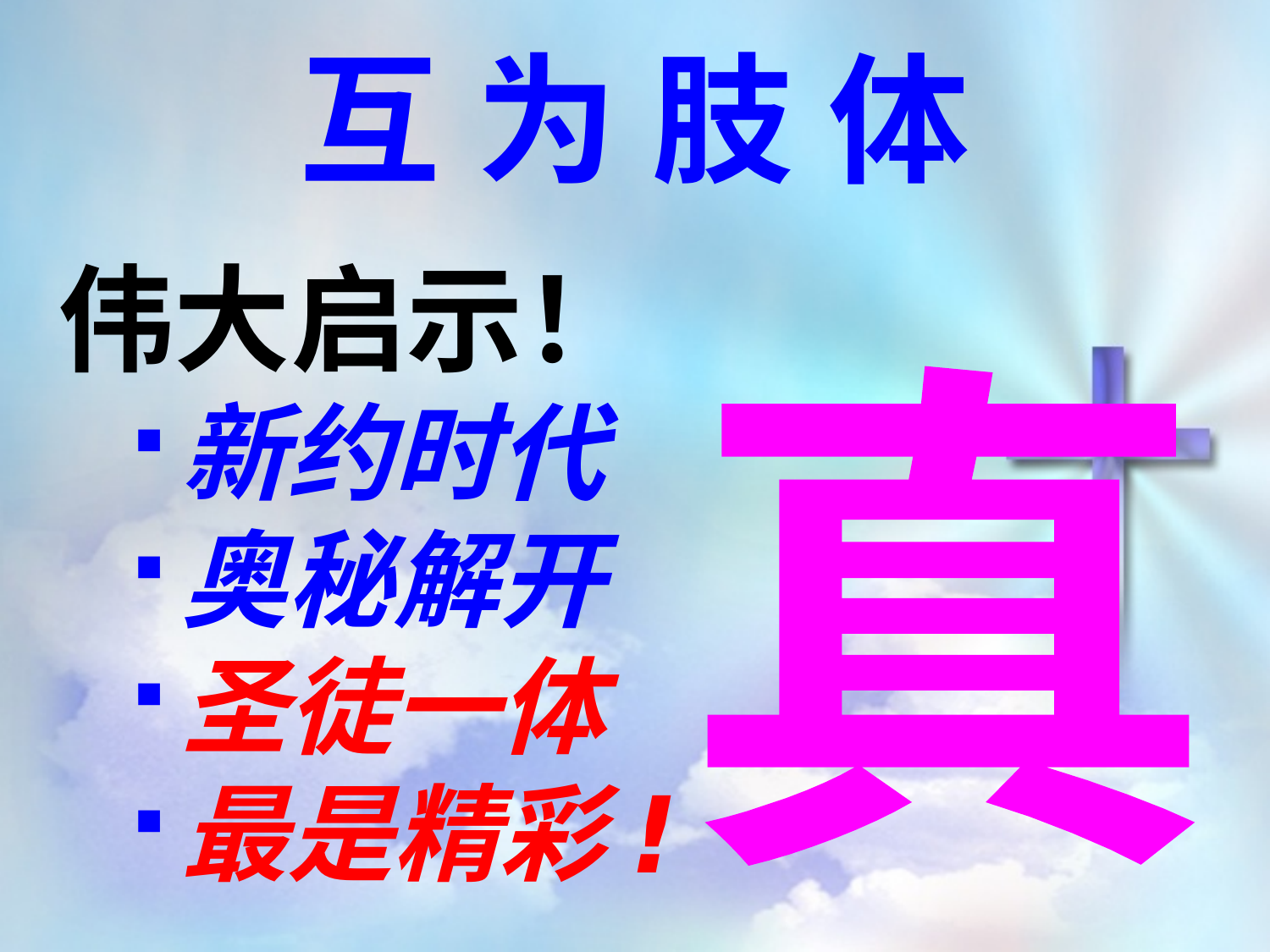

互为肢体
伟大启示！
新约时代
奥秘解开
圣徒一体
最是精彩!
真